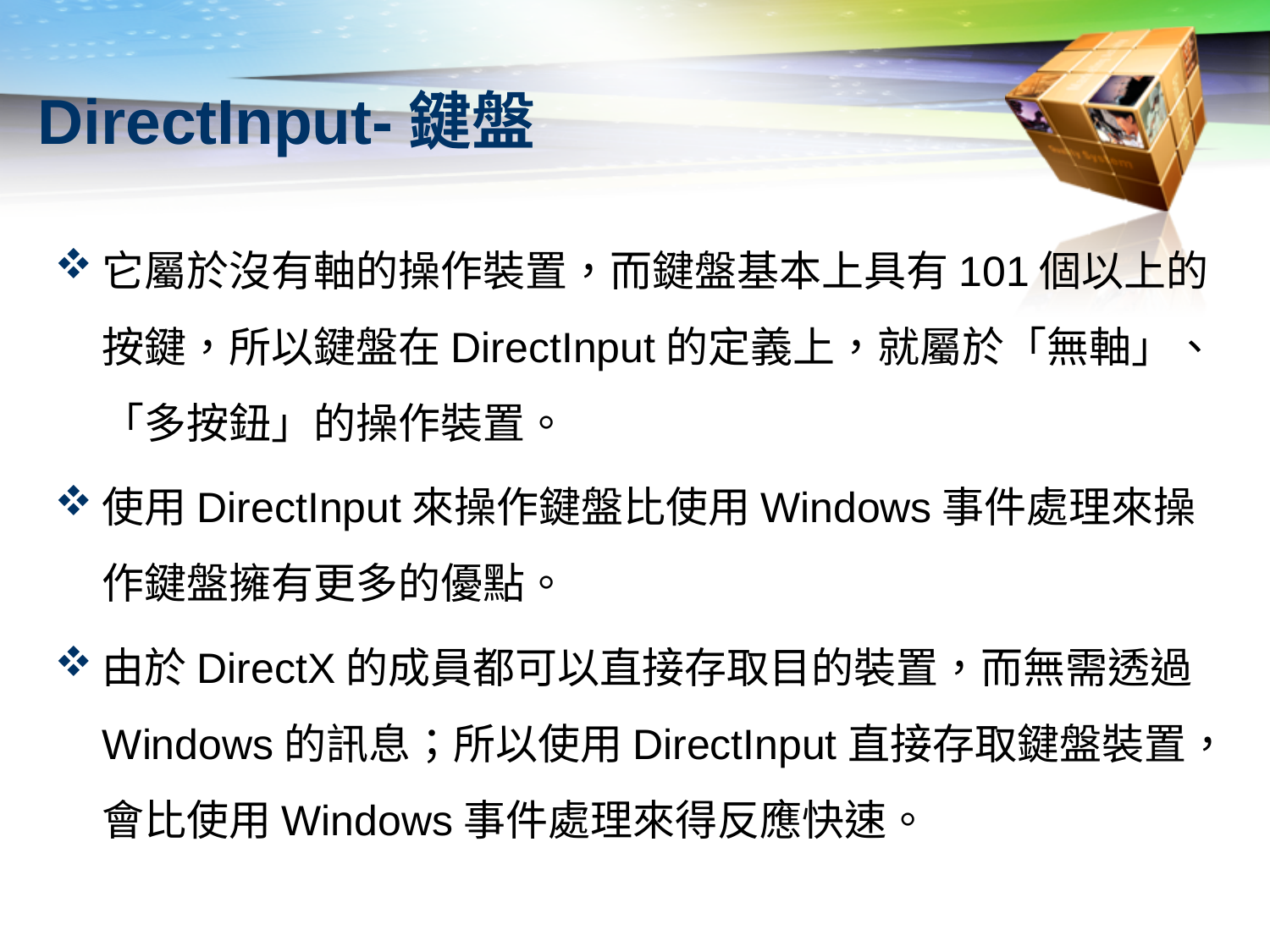

# DirectInput-鍵盤
它屬於沒有軸的操作裝置，而鍵盤基本上具有101個以上的按鍵，所以鍵盤在DirectInput的定義上，就屬於「無軸」、「多按鈕」的操作裝置。
使用DirectInput來操作鍵盤比使用Windows事件處理來操作鍵盤擁有更多的優點。
由於DirectX的成員都可以直接存取目的裝置，而無需透過Windows的訊息；所以使用DirectInput直接存取鍵盤裝置，會比使用Windows事件處理來得反應快速。